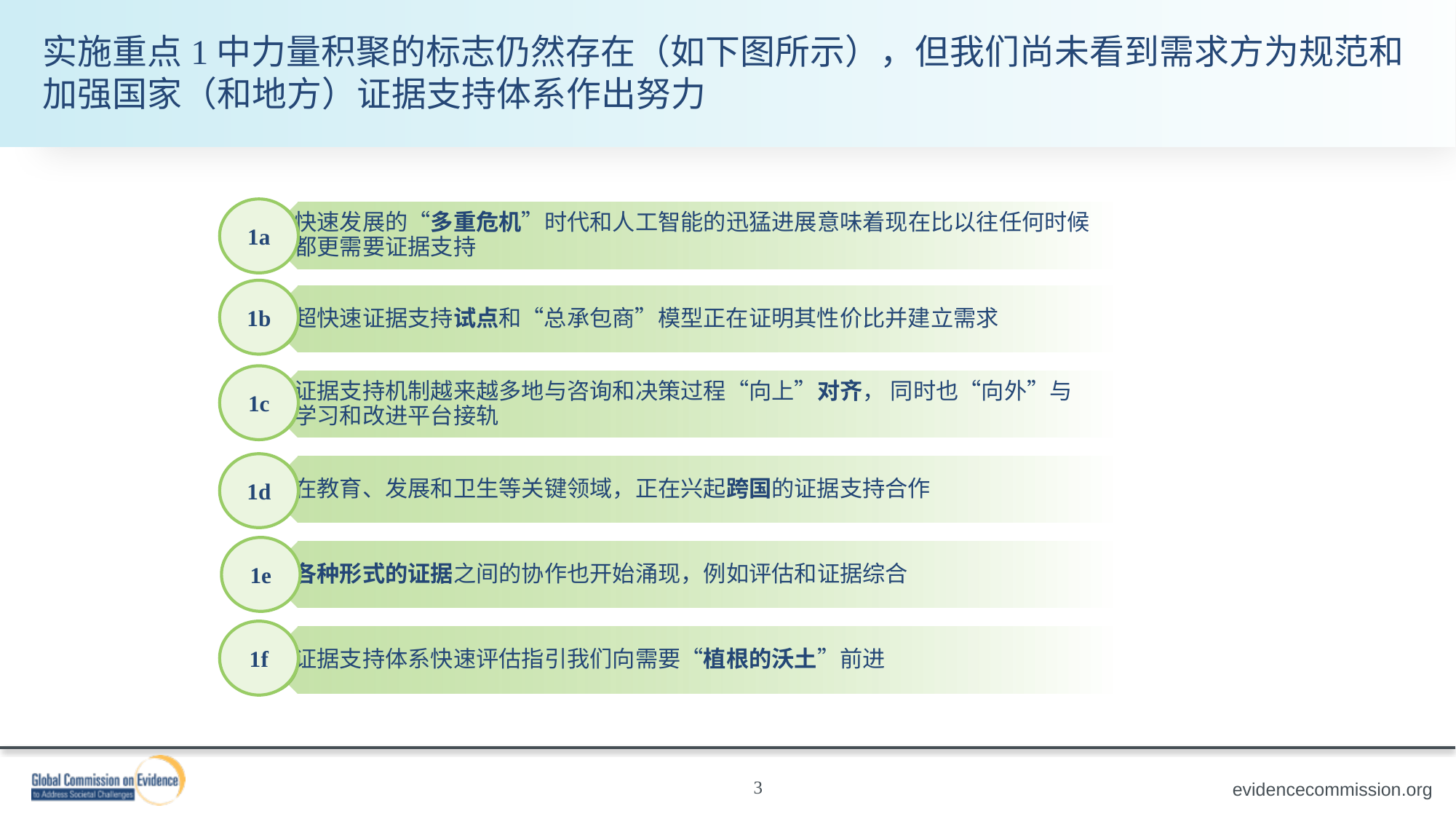

实施重点1中力量积聚的标志仍然存在（如下图所示），但我们尚未看到需求方为规范和加强国家（和地方）证据支持体系作出努力
1a
快速发展的“多重危机”时代和人工智能的迅猛进展意味着现在比以往任何时候都更需要证据支持
超快速证据支持试点和“总承包商”模型正在证明其性价比并建立需求
证据支持机制越来越多地与咨询和决策过程“向上”对齐， 同时也“向外”与学习和改进平台接轨
在教育、发展和卫生等关键领域，正在兴起跨国的证据支持合作
各种形式的证据之间的协作也开始涌现，例如评估和证据综合
证据支持体系快速评估指引我们向需要“植根的沃土”前进
1b
1c
1d
1e
1f
3